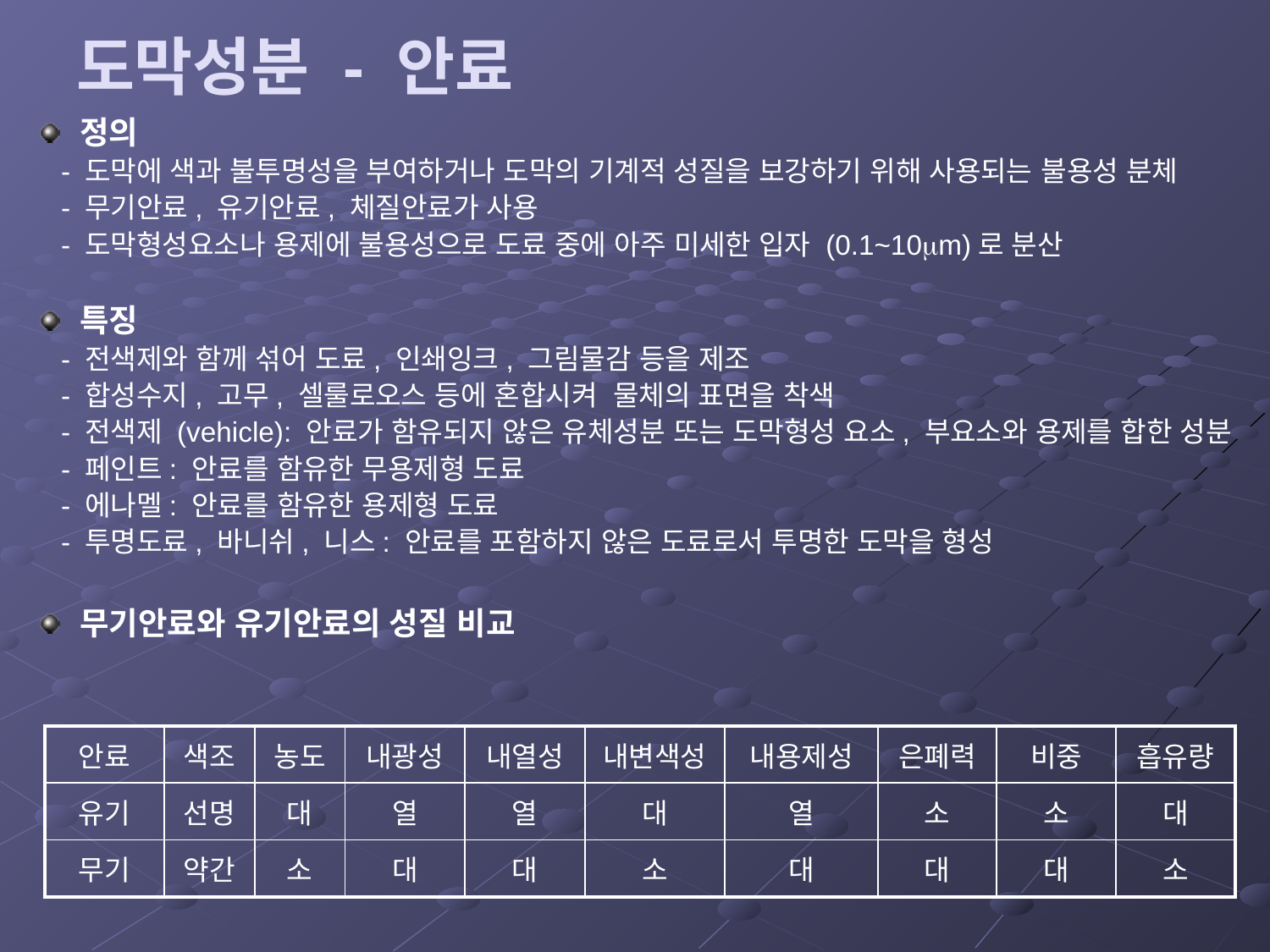

# 도막성분 - 안료
정의
   - 도막에 색과 불투명성을 부여하거나 도막의 기계적 성질을 보강하기 위해 사용되는 불용성 분체
   - 무기안료, 유기안료, 체질안료가 사용
   - 도막형성요소나 용제에 불용성으로 도료 중에 아주 미세한 입자 (0.1~10μm)로 분산

특징
   - 전색제와 함께 섞어 도료, 인쇄잉크, 그림물감 등을 제조
   - 합성수지, 고무, 셀룰로오스 등에 혼합시켜  물체의 표면을 착색
   - 전색제 (vehicle): 안료가 함유되지 않은 유체성분 또는 도막형성 요소, 부요소와 용제를 합한 성분
   - 페인트: 안료를 함유한 무용제형 도료
   - 에나멜: 안료를 함유한 용제형 도료
   - 투명도료, 바니쉬, 니스: 안료를 포함하지 않은 도료로서 투명한 도막을 형성

무기안료와 유기안료의 성질 비교
| 안료 | 색조 | 농도 | 내광성 | 내열성 | 내변색성 | 내용제성 | 은폐력 | 비중 | 흡유량 |
| --- | --- | --- | --- | --- | --- | --- | --- | --- | --- |
| 유기 | 선명 | 대 | 열 | 열 | 대 | 열 | 소 | 소 | 대 |
| 무기 | 약간 | 소 | 대 | 대 | 소 | 대 | 대 | 대 | 소 |